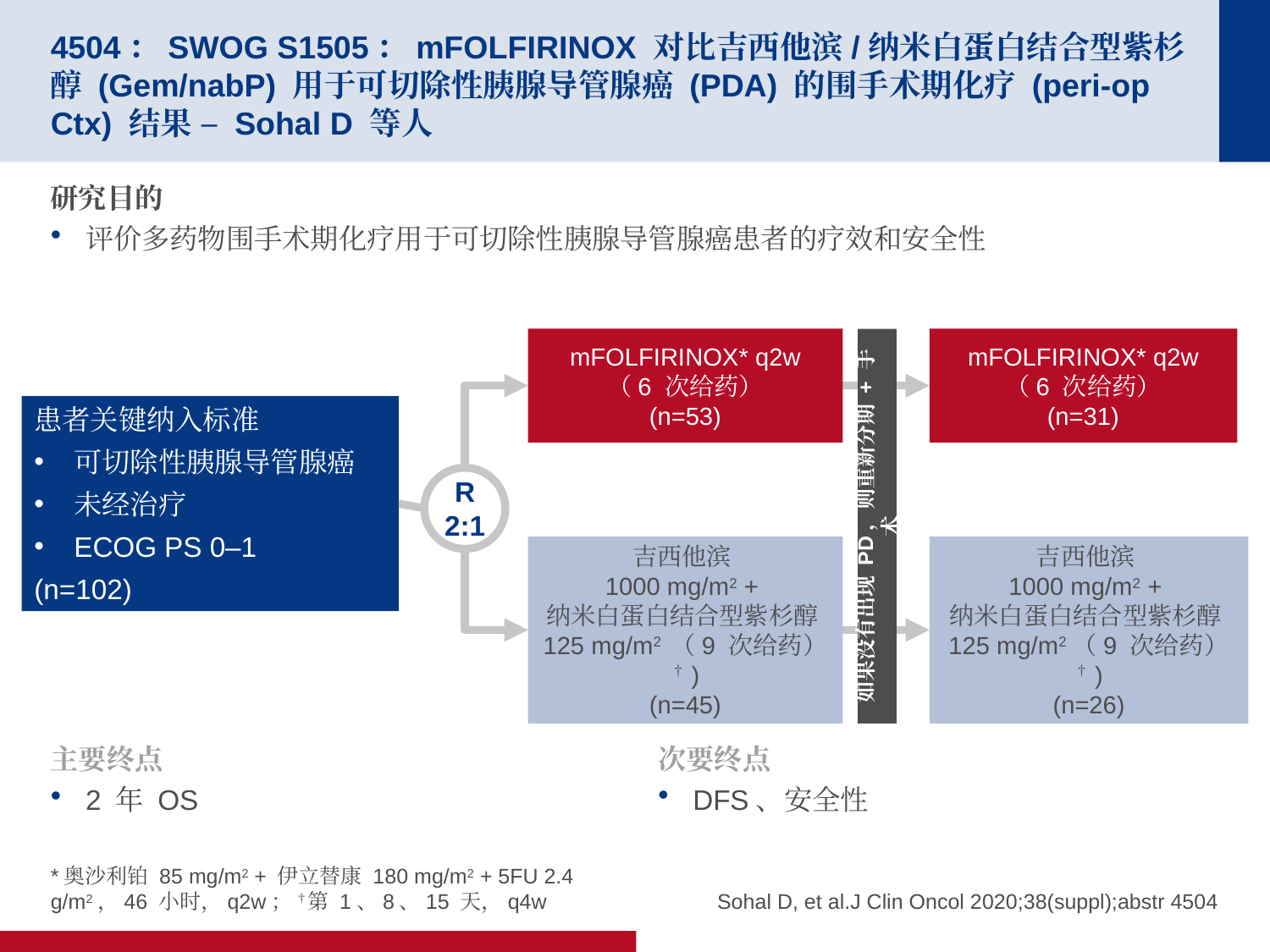

# 4504：SWOG S1505：mFOLFIRINOX 对比吉西他滨/纳米白蛋白结合型紫杉醇 (Gem/nabP) 用于可切除性胰腺导管腺癌 (PDA) 的围手术期化疗 (peri-op Ctx) 结果 – Sohal D 等人
研究目的
评价多药物围手术期化疗用于可切除性胰腺导管腺癌患者的疗效和安全性
mFOLFIRINOX* q2w
（6 次给药）
(n=53)
mFOLFIRINOX* q2w
（6 次给药）
(n=31)
患者关键纳入标准
可切除性胰腺导管腺癌
未经治疗
ECOG PS 0–1
(n=102)
R
2:1
如果没有出现 PD，则重新分期 + 手术
吉西他滨
1000 mg/m2 +
纳米白蛋白结合型紫杉醇
125 mg/m2 （9 次给药）†)
(n=45)
吉西他滨
1000 mg/m2 +
纳米白蛋白结合型紫杉醇
125 mg/m2（9 次给药）†)
(n=26)
主要终点
2 年 OS
次要终点
DFS、安全性
*奥沙利铂 85 mg/m2 + 伊立替康 180 mg/m2 + 5FU 2.4 g/m2，46 小时，q2w； †第 1、8、15 天，q4w
Sohal D, et al.J Clin Oncol 2020;38(suppl);abstr 4504